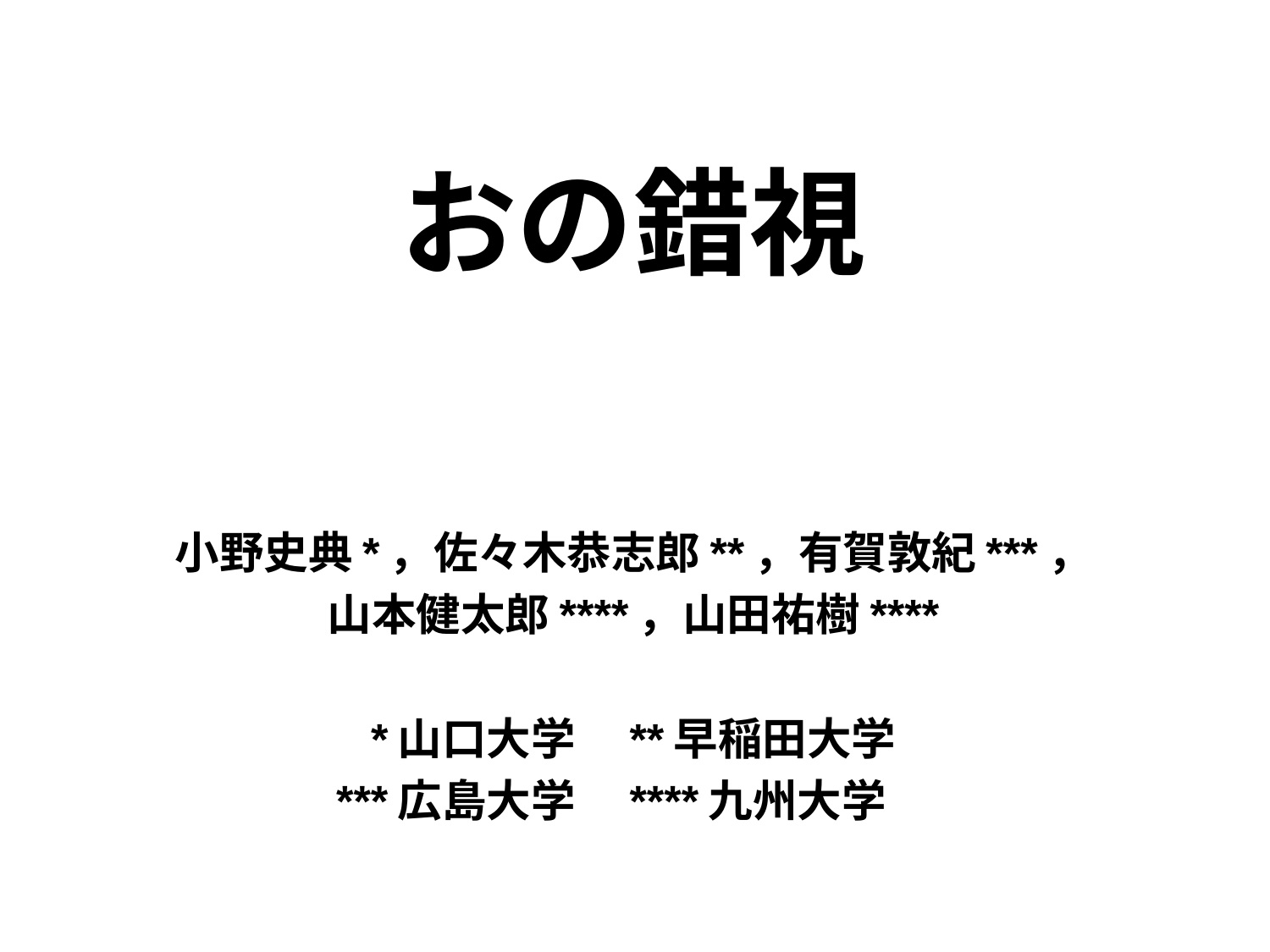

# おの錯視
小野史典*，佐々木恭志郎**，有賀敦紀***，
山本健太郎****，山田祐樹****

*山口大学　**早稲田大学
***広島大学　****九州大学